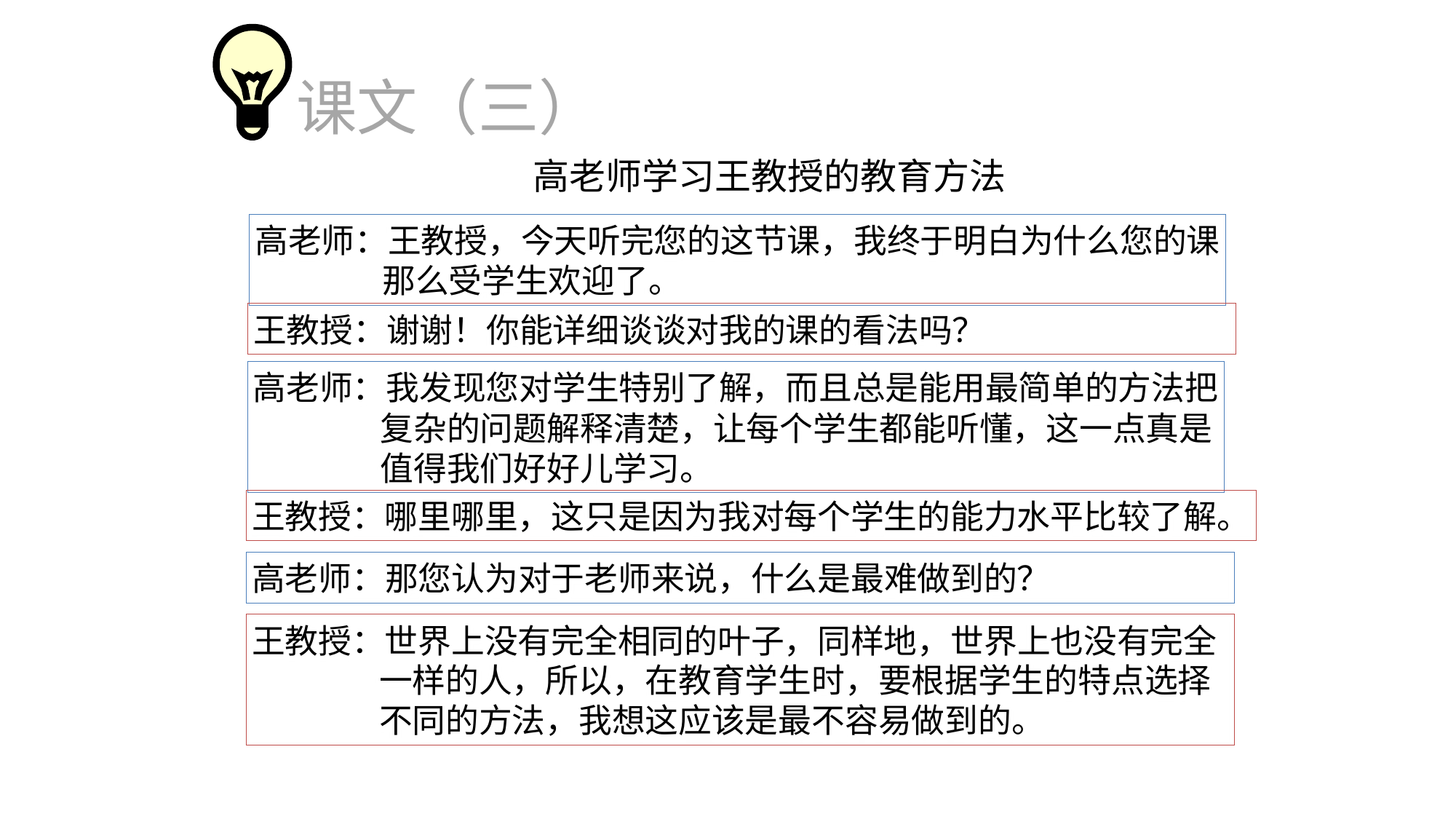

课文（三）
高老师学习王教授的教育方法
高老师：王教授，今天听完您的这节课，我终于明白为什么您的课
                那么受学生欢迎了。
王教授：谢谢！你能详细谈谈对我的课的看法吗？
高老师：我发现您对学生特别了解，而且总是能用最简单的方法把
                复杂的问题解释清楚，让每个学生都能听懂，这一点真是
                值得我们好好儿学习。
王教授：哪里哪里，这只是因为我对每个学生的能力水平比较了解。
高老师：那您认为对于老师来说，什么是最难做到的？
王教授：世界上没有完全相同的叶子，同样地，世界上也没有完全
                一样的人，所以，在教育学生时，要根据学生的特点选择
                不同的方法，我想这应该是最不容易做到的。